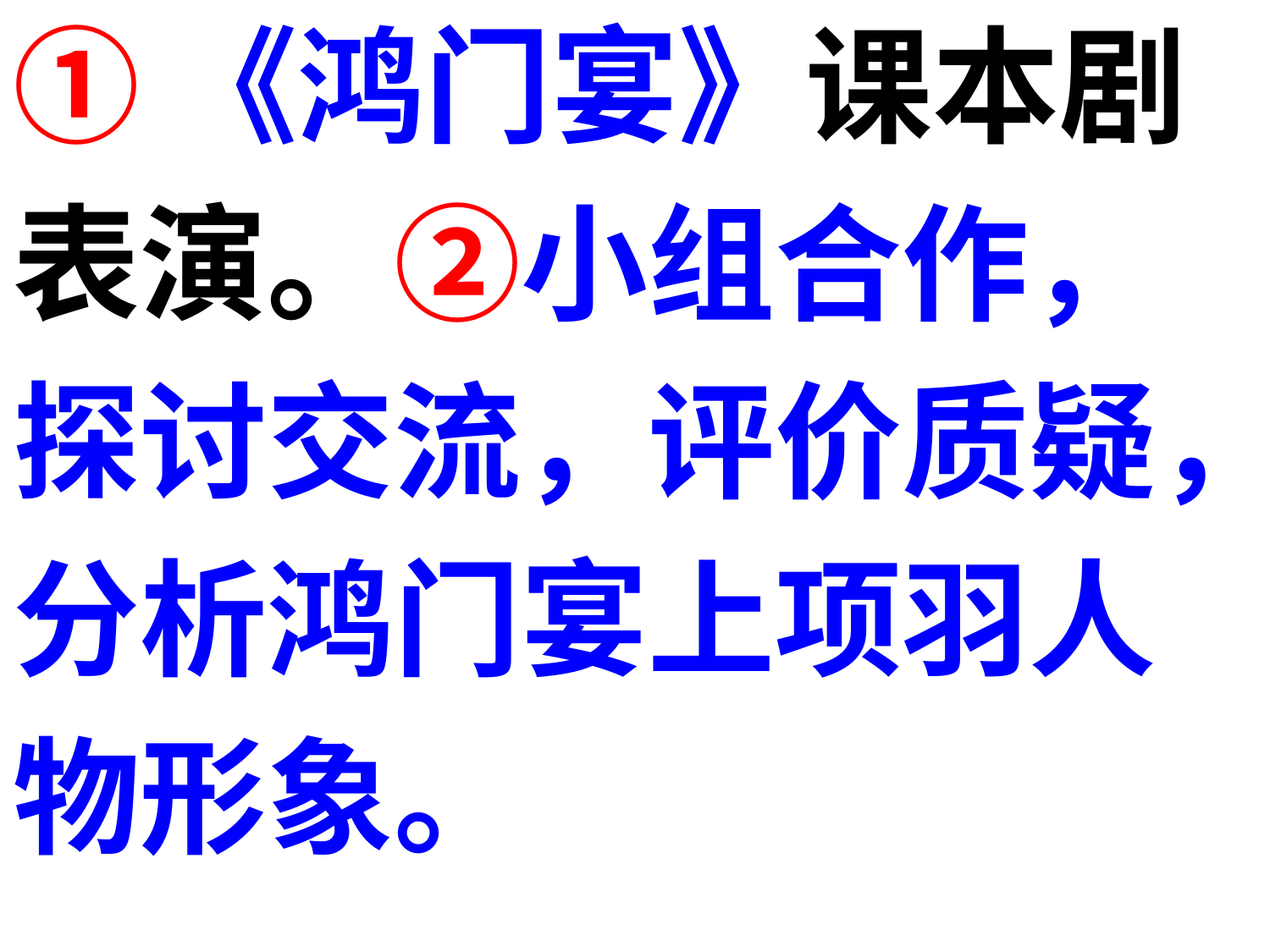

①《鸿门宴》课本剧
表演。②小组合作，
探讨交流，评价质疑，
分析鸿门宴上项羽人
物形象。